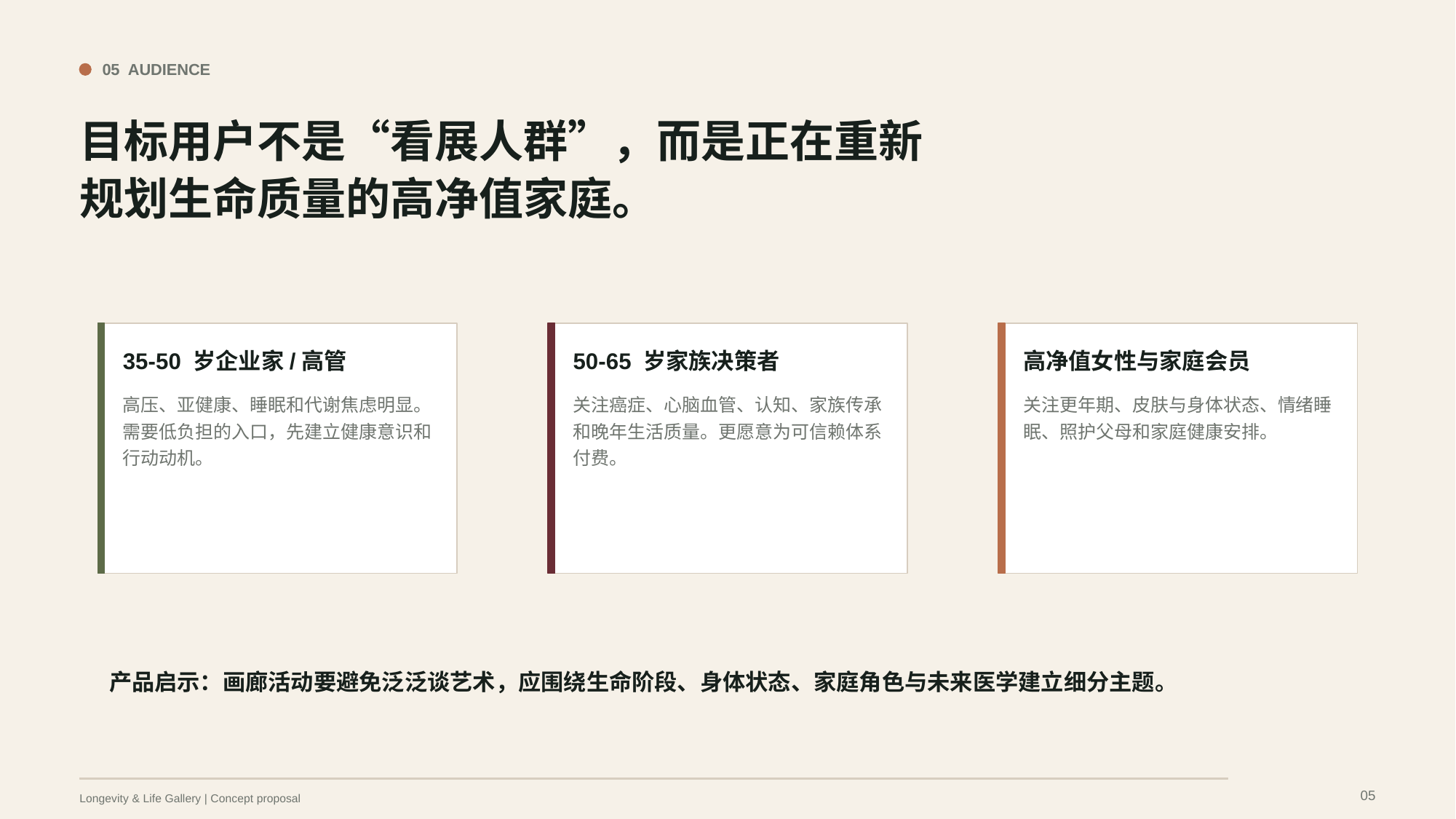

05  AUDIENCE

目标用户不是“看展人群”，而是正在重新规划生命质量的高净值家庭。

35-50 岁企业家/高管
50-65 岁家族决策者
高净值女性与家庭会员
高压、亚健康、睡眠和代谢焦虑明显。需要低负担的入口，先建立健康意识和行动动机。
关注癌症、心脑血管、认知、家族传承和晚年生活质量。更愿意为可信赖体系付费。
关注更年期、皮肤与身体状态、情绪睡眠、照护父母和家庭健康安排。
产品启示：画廊活动要避免泛泛谈艺术，应围绕生命阶段、身体状态、家庭角色与未来医学建立细分主题。

05
Longevity & Life Gallery | Concept proposal